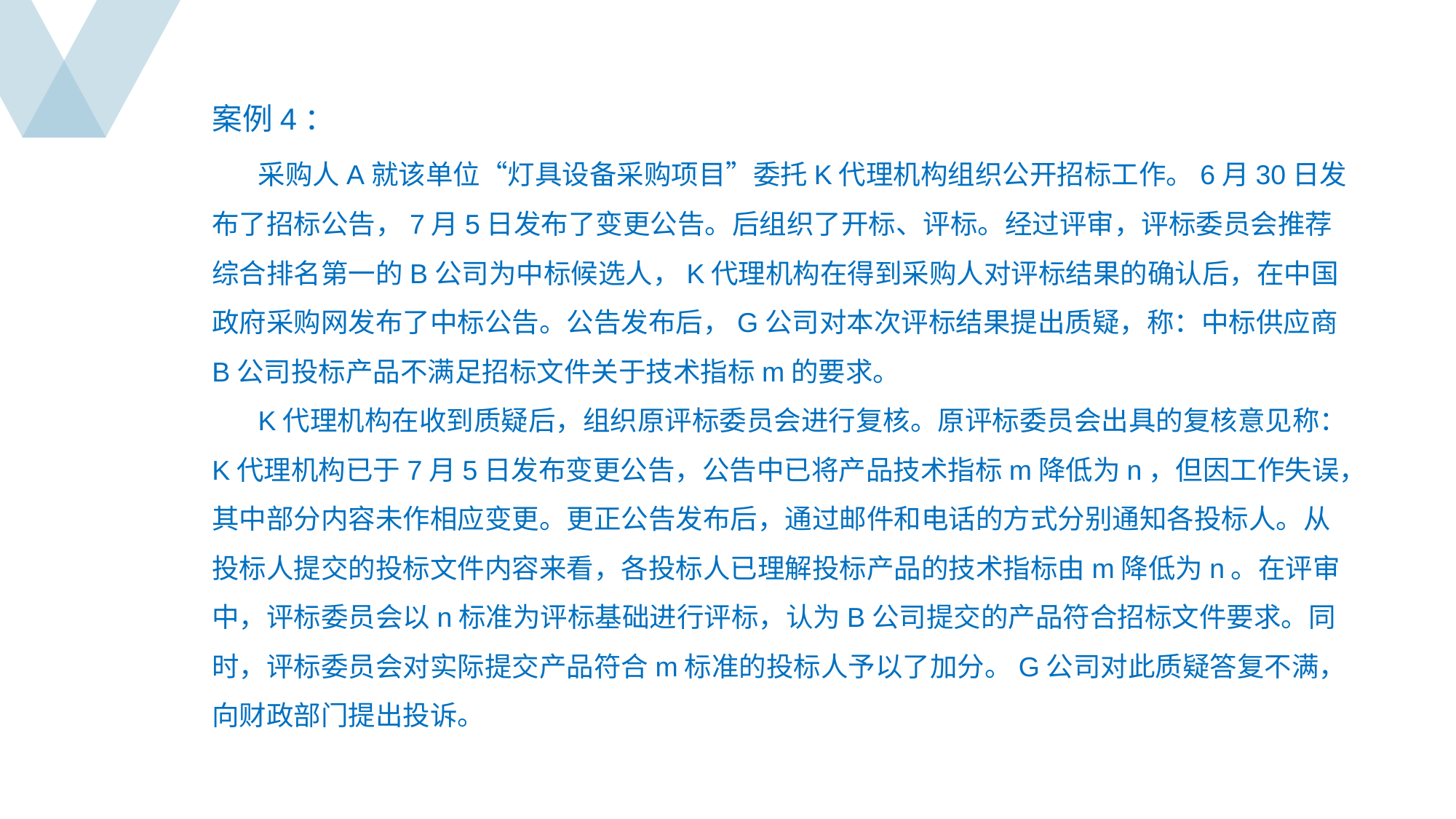

案例4：
      采购人A就该单位“灯具设备采购项目”委托K代理机构组织公开招标工作。6月30日发布了招标公告，7月5日发布了变更公告。后组织了开标、评标。经过评审，评标委员会推荐综合排名第一的B公司为中标候选人，K代理机构在得到采购人对评标结果的确认后，在中国政府采购网发布了中标公告。公告发布后，G公司对本次评标结果提出质疑，称：中标供应商B公司投标产品不满足招标文件关于技术指标m的要求。
      K代理机构在收到质疑后，组织原评标委员会进行复核。原评标委员会出具的复核意见称：K代理机构已于7月5日发布变更公告，公告中已将产品技术指标m降低为n，但因工作失误，其中部分内容未作相应变更。更正公告发布后，通过邮件和电话的方式分别通知各投标人。从投标人提交的投标文件内容来看，各投标人已理解投标产品的技术指标由m降低为n。在评审中，评标委员会以n标准为评标基础进行评标，认为B公司提交的产品符合招标文件要求。同时，评标委员会对实际提交产品符合m标准的投标人予以了加分。G公司对此质疑答复不满，向财政部门提出投诉。